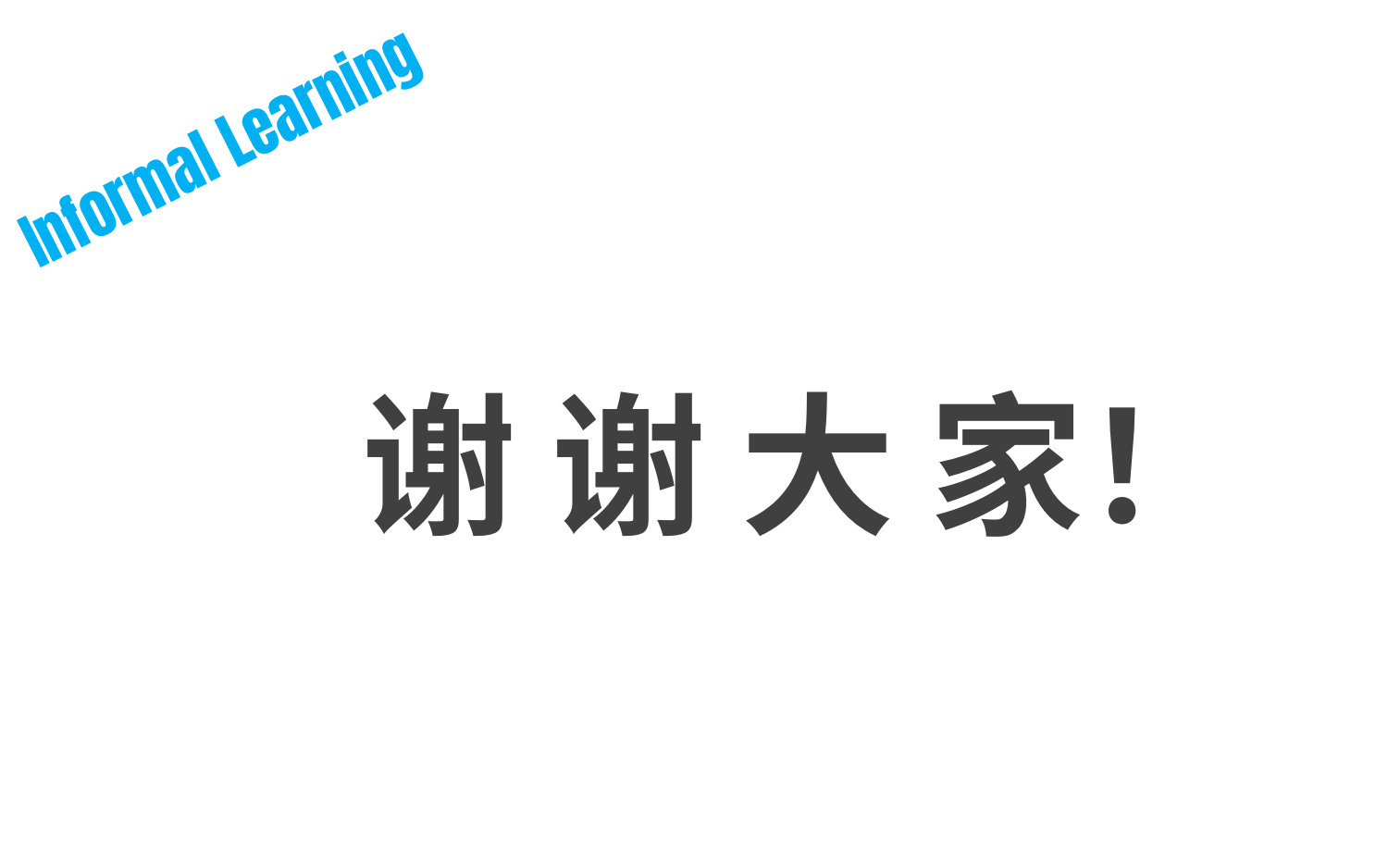

Export Department Export Management Export Department Export Man
Export Department Export Management Export Department Export Management E
Informal Learning

Export Department Export Management Export Department Export Management Export Department Export Management Export Department Export Management
Export Department Export Management Export Department Export Management Exp
谢 谢 大 家！

2
0
1
1